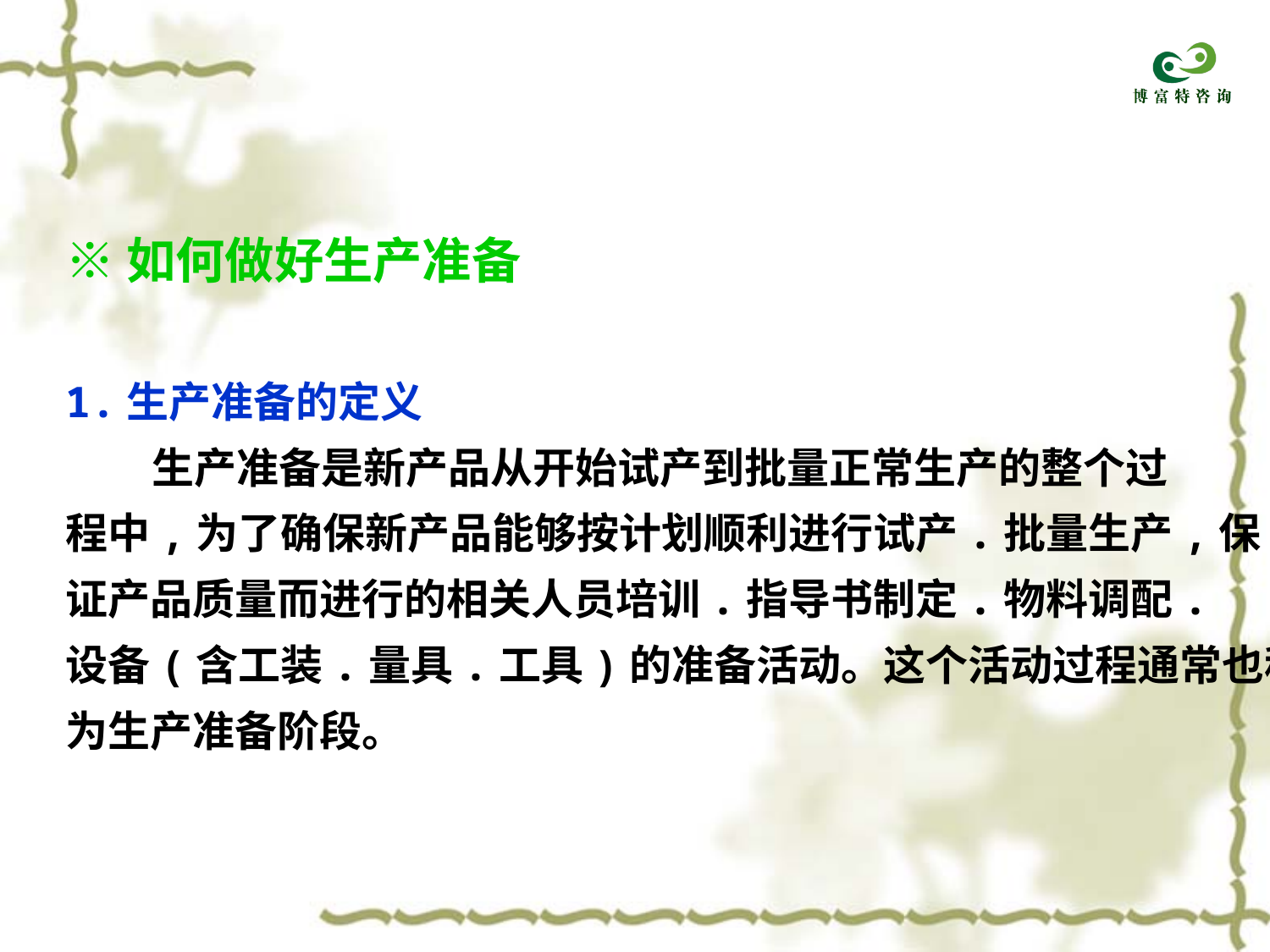

※如何做好生产准备

1.生产准备的定义
        生产准备是新产品从开始试产到批量正常生产的整个过
程中,为了确保新产品能够按计划顺利进行试产.批量生产,保
证产品质量而进行的相关人员培训.指导书制定.物料调配.
设备(含工装.量具.工具)的准备活动。这个活动过程通常也称
为生产准备阶段。